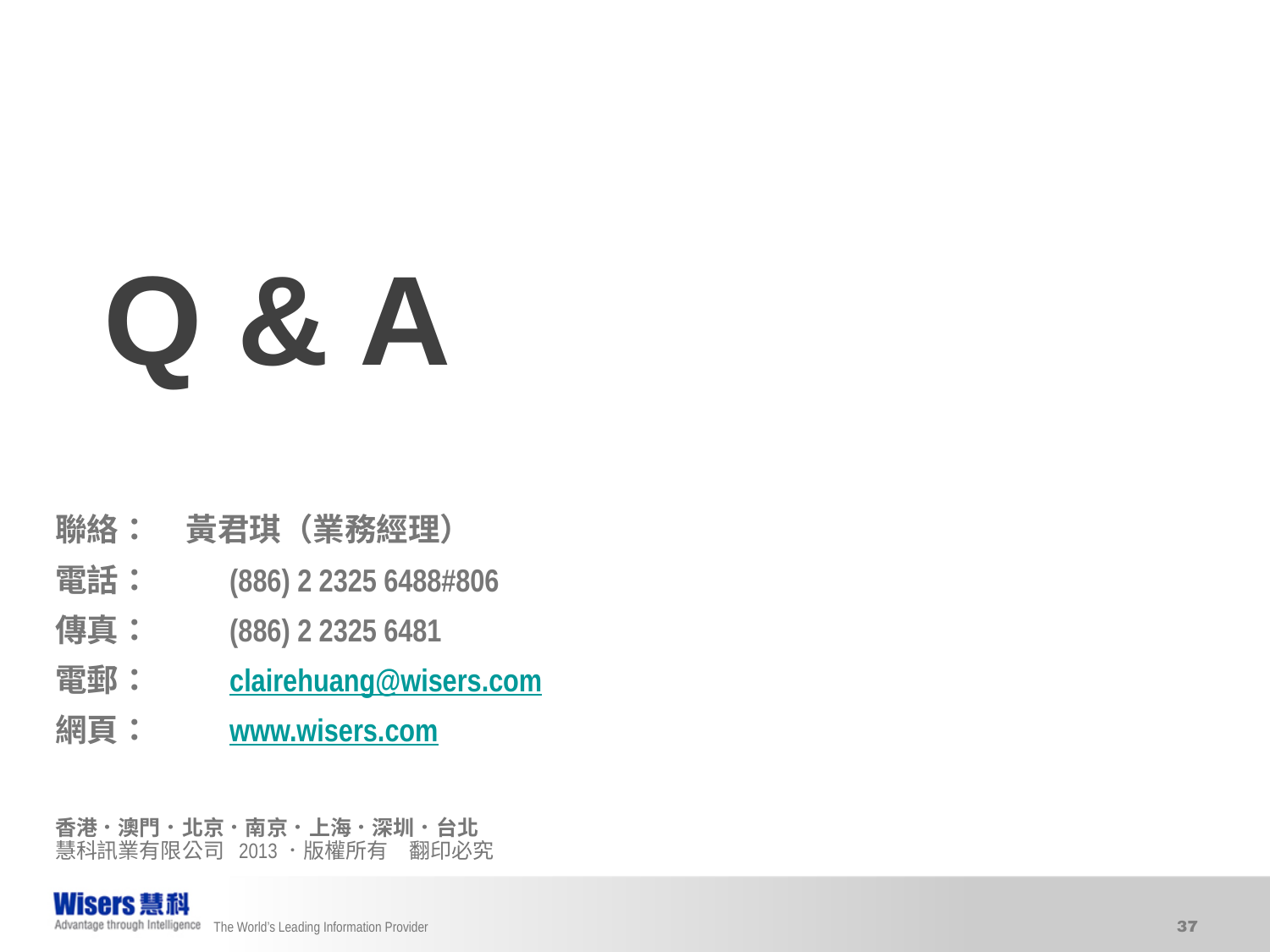

# Q & A
聯絡：     黃君琪（業務經理）
電話： 	(886) 2 2325 6488#806
傳真：	(886) 2 2325 6481
電郵：	clairehuang@wisers.com
網頁：	www.wisers.com

香港．澳門．北京．南京．上海．深圳．台北
慧科訊業有限公司  2013．版權所有　翻印必究